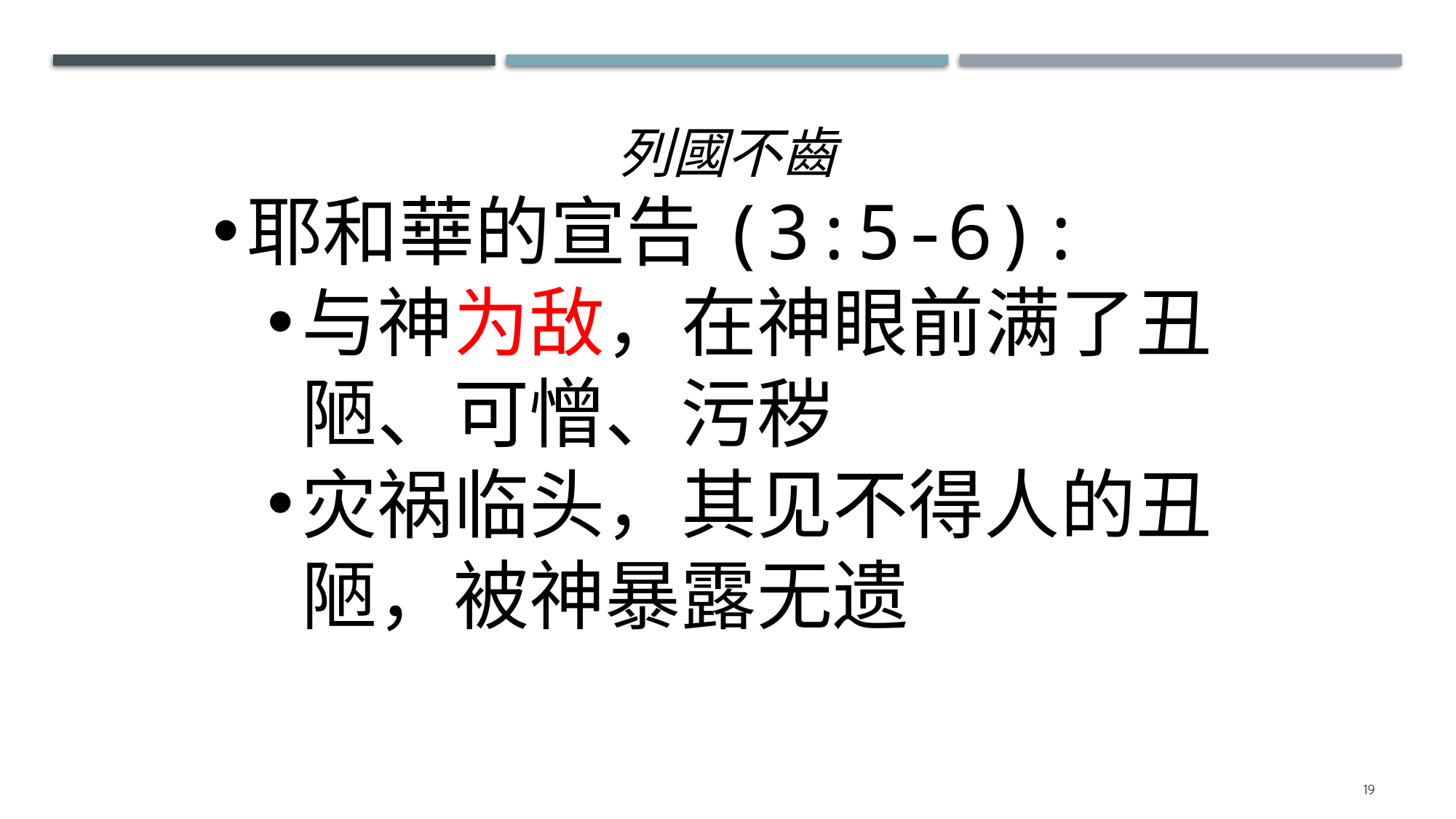

列國不齒
耶和華的宣告(3:5-6):
与神为敌，在神眼前满了丑陋、可憎、污秽
灾祸临头，其见不得人的丑陋，被神暴露无遗
19